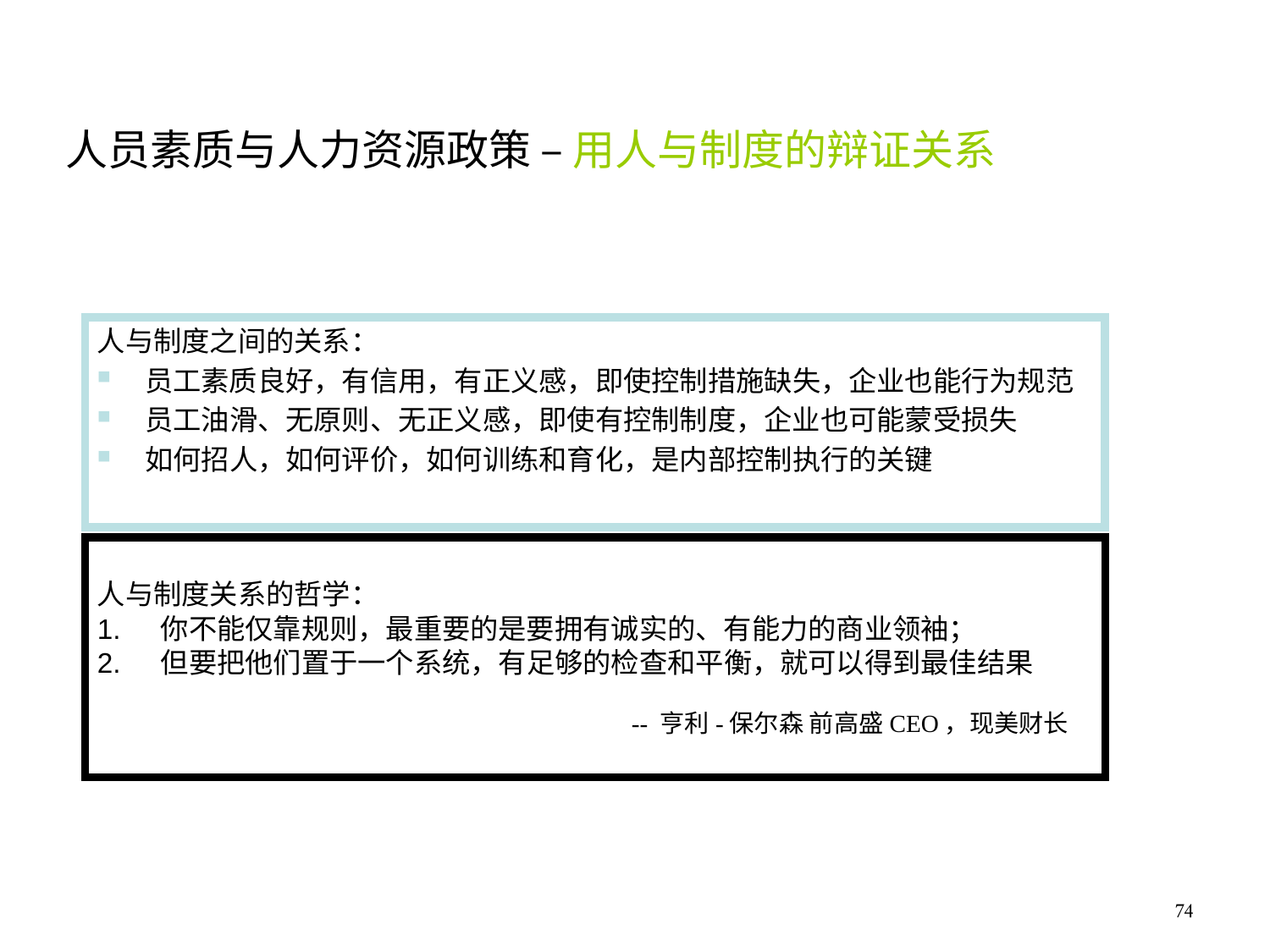

人员素质与人力资源政策 – 用人与制度的辩证关系
人与制度之间的关系：
员工素质良好，有信用，有正义感，即使控制措施缺失，企业也能行为规范
员工油滑、无原则、无正义感，即使有控制制度，企业也可能蒙受损失
如何招人，如何评价，如何训练和育化，是内部控制执行的关键
人与制度关系的哲学：
你不能仅靠规则，最重要的是要拥有诚实的、有能力的商业领袖；
但要把他们置于一个系统，有足够的检查和平衡，就可以得到最佳结果

                                                                                       -- 亨利-保尔森 前高盛CEO，现美财长
74